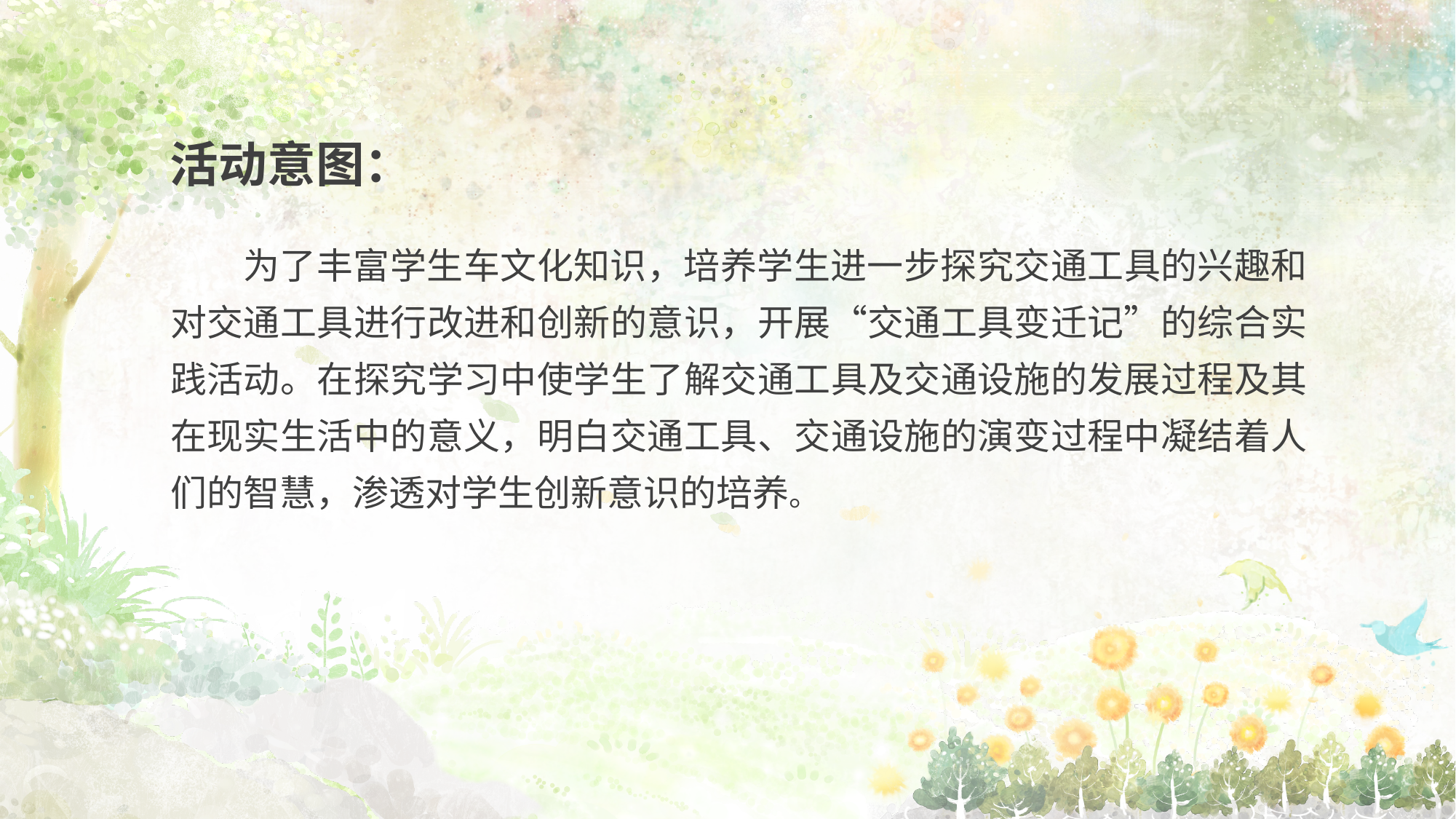

活动意图：
为了丰富学生车文化知识，培养学生进一步探究交通工具的兴趣和对交通工具进行改进和创新的意识，开展“交通工具变迁记”的综合实践活动。在探究学习中使学生了解交通工具及交通设施的发展过程及其在现实生活中的意义，明白交通工具、交通设施的演变过程中凝结着人们的智慧，渗透对学生创新意识的培养。